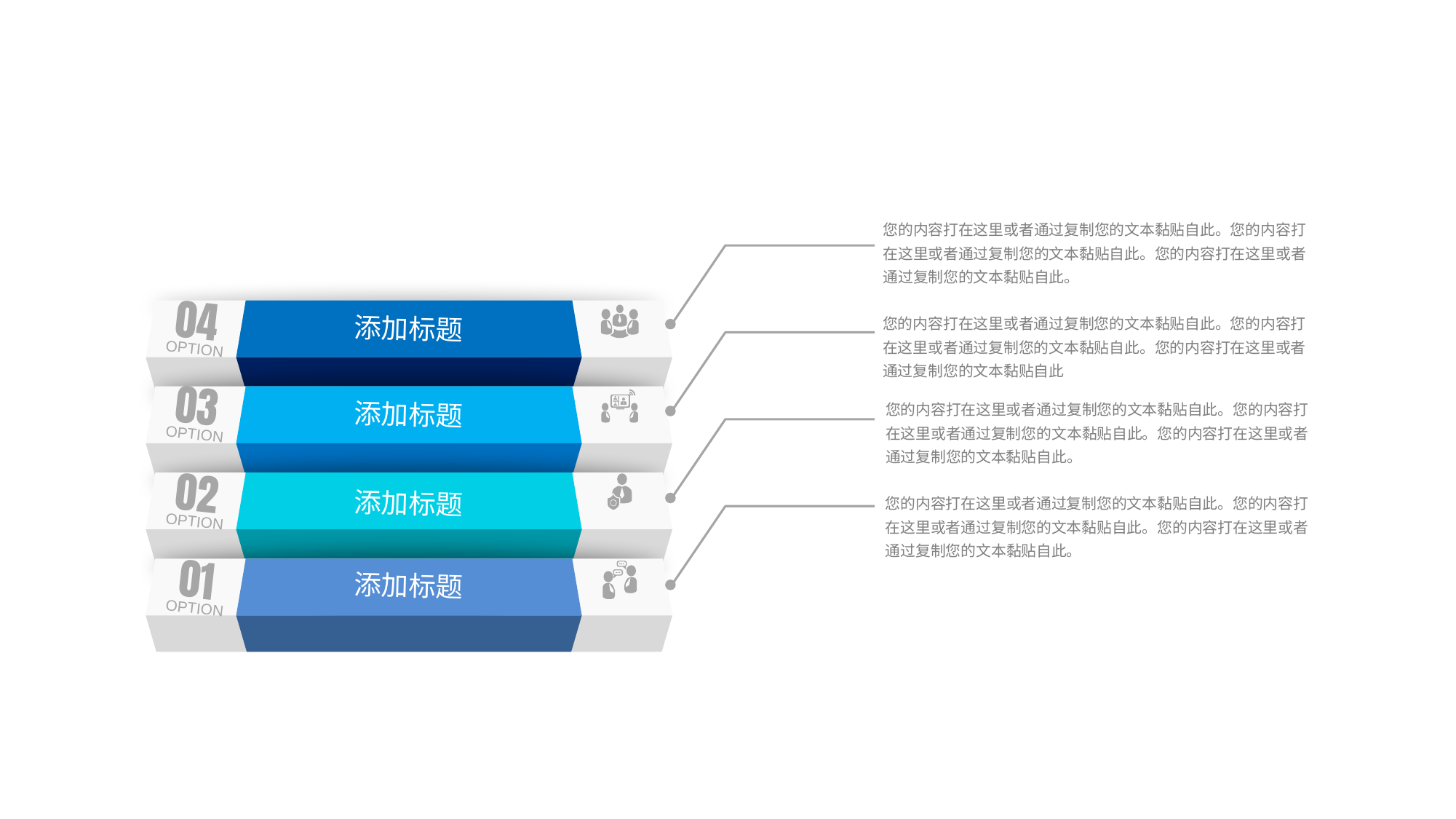

您的内容打在这里或者通过复制您的文本黏贴自此。您的内容打在这里或者通过复制您的文本黏贴自此。您的内容打在这里或者通过复制您的文本黏贴自此。

04
OPTION

添加标题
您的内容打在这里或者通过复制您的文本黏贴自此。您的内容打在这里或者通过复制您的文本黏贴自此。您的内容打在这里或者通过复制您的文本黏贴自此

03
OPTION

添加标题

您的内容打在这里或者通过复制您的文本黏贴自此。您的内容打在这里或者通过复制您的文本黏贴自此。您的内容打在这里或者通过复制您的文本黏贴自此。

02
OPTION

添加标题

您的内容打在这里或者通过复制您的文本黏贴自此。您的内容打在这里或者通过复制您的文本黏贴自此。您的内容打在这里或者通过复制您的文本黏贴自此。

01
OPTION

添加标题